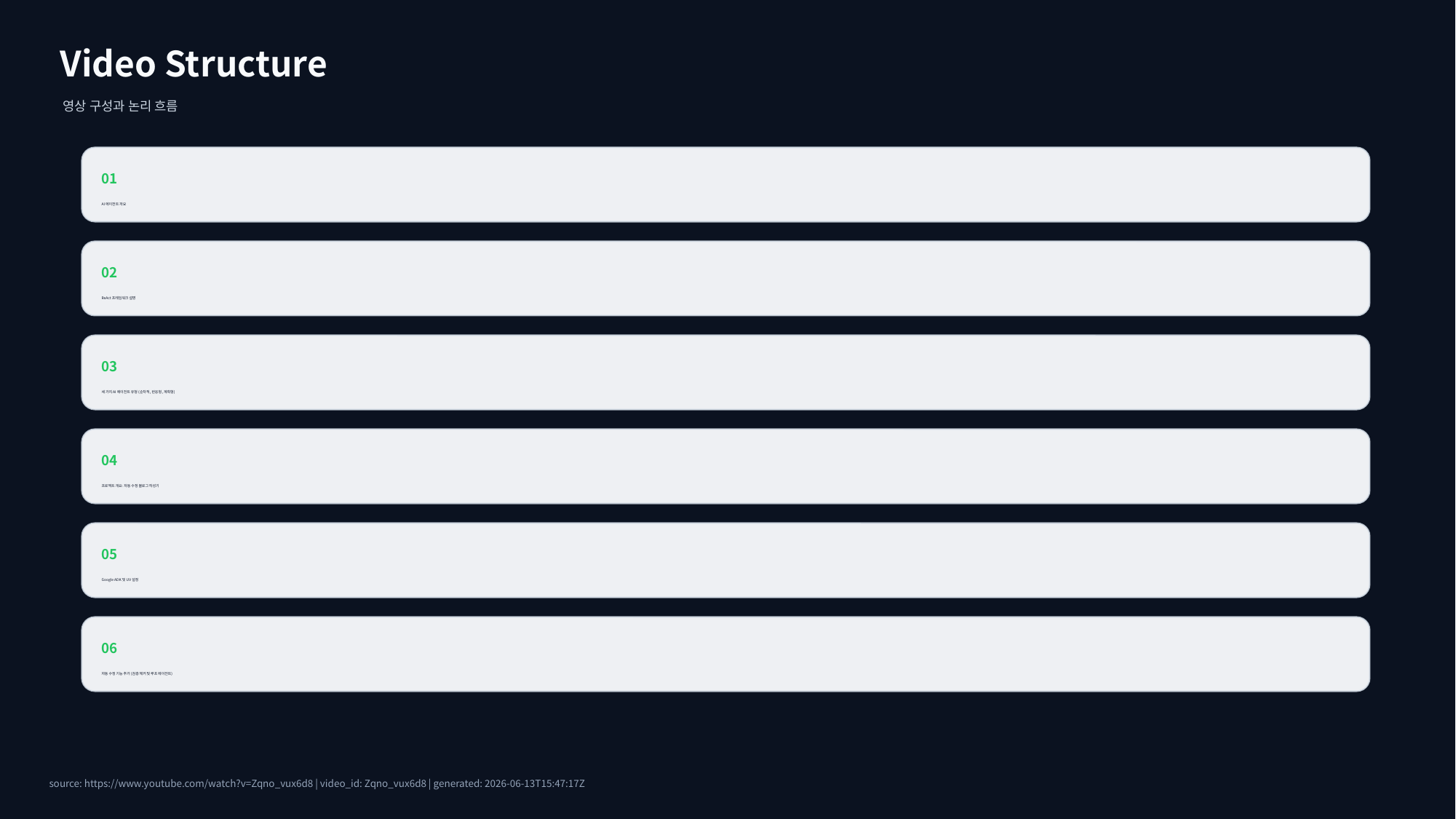

Video Structure
영상 구성과 논리 흐름

01
AI 에이전트 개요

02
ReAct 프레임워크 설명

03
세 가지 AI 에이전트 유형 (순차적, 반응형, 계획형)

04
프로젝트 개요: 자동 수정 블로그 작성기

05
Google ADK 및 UV 설정

06
자동 수정 기능 추가 (검증 체커 및 루프 에이전트)
source: https://www.youtube.com/watch?v=Zqno_vux6d8 | video_id: Zqno_vux6d8 | generated: 2026-06-13T15:47:17Z